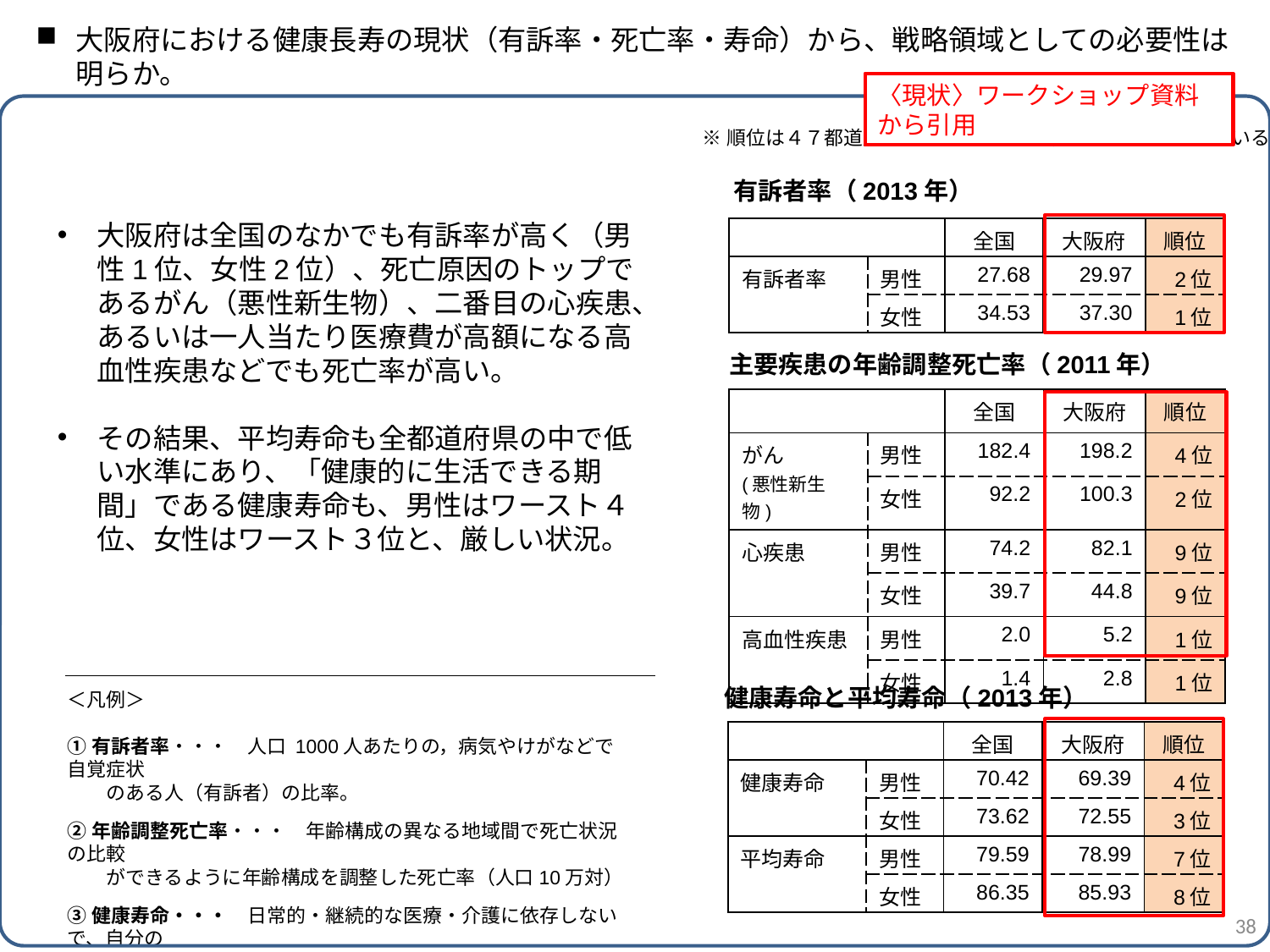

大阪府における健康長寿の現状（有訴率・死亡率・寿命）から、戦略領域としての必要性は明らか。
〈現状〉ワークショップ資料から引用

※順位は４７都道府県中のワースト順（最下位を１位としている）
有訴者率（2013年）
大阪府は全国のなかでも有訴率が高く（男性1位、女性2位）、死亡原因のトップであるがん（悪性新生物）、二番目の心疾患、あるいは一人当たり医療費が高額になる高血性疾患などでも死亡率が高い。

その結果、平均寿命も全都道府県の中で低い水準にあり、「健康的に生活できる期間」である健康寿命も、男性はワースト４位、女性はワースト３位と、厳しい状況。

|  |  | 全国 | 大阪府 | 順位 |
| --- | --- | --- | --- | --- |
| 有訴者率 | 男性 | 27.68 | 29.97 | 2位 |
|  | 女性 | 34.53 | 37.30 | 1位 |
主要疾患の年齢調整死亡率（2011年）
|  |  | 全国 | 大阪府 | 順位 |
| --- | --- | --- | --- | --- |
| がん (悪性新生物) | 男性 | 182.4 | 198.2 | 4位 |
|  | 女性 | 92.2 | 100.3 | 2位 |
| 心疾患 | 男性 | 74.2 | 82.1 | 9位 |
|  | 女性 | 39.7 | 44.8 | 9位 |
| 高血性疾患 | 男性 | 2.0 | 5.2 | 1位 |
|  | 女性 | 1.4 | 2.8 | 1位 |

健康寿命と平均寿命（2013年）
＜凡例＞

①有訴者率・・・　人口 1000人あたりの，病気やけがなどで自覚症状
　　のある人（有訴者）の比率。

②年齢調整死亡率・・・　年齢構成の異なる地域間で死亡状況の比較
　　ができるように年齢構成を調整した死亡率（人口10万対）

③健康寿命・・・　日常的・継続的な医療・介護に依存しないで、自分の
　　心身で生命維持し、自立した生活ができる生存期間のこと

|  |  | 全国 | 大阪府 | 順位 |
| --- | --- | --- | --- | --- |
| 健康寿命 | 男性 | 70.42 | 69.39 | 4位 |
|  | 女性 | 73.62 | 72.55 | 3位 |
| 平均寿命 | 男性 | 79.59 | 78.99 | 7位 |
|  | 女性 | 86.35 | 85.93 | 8位 |
38